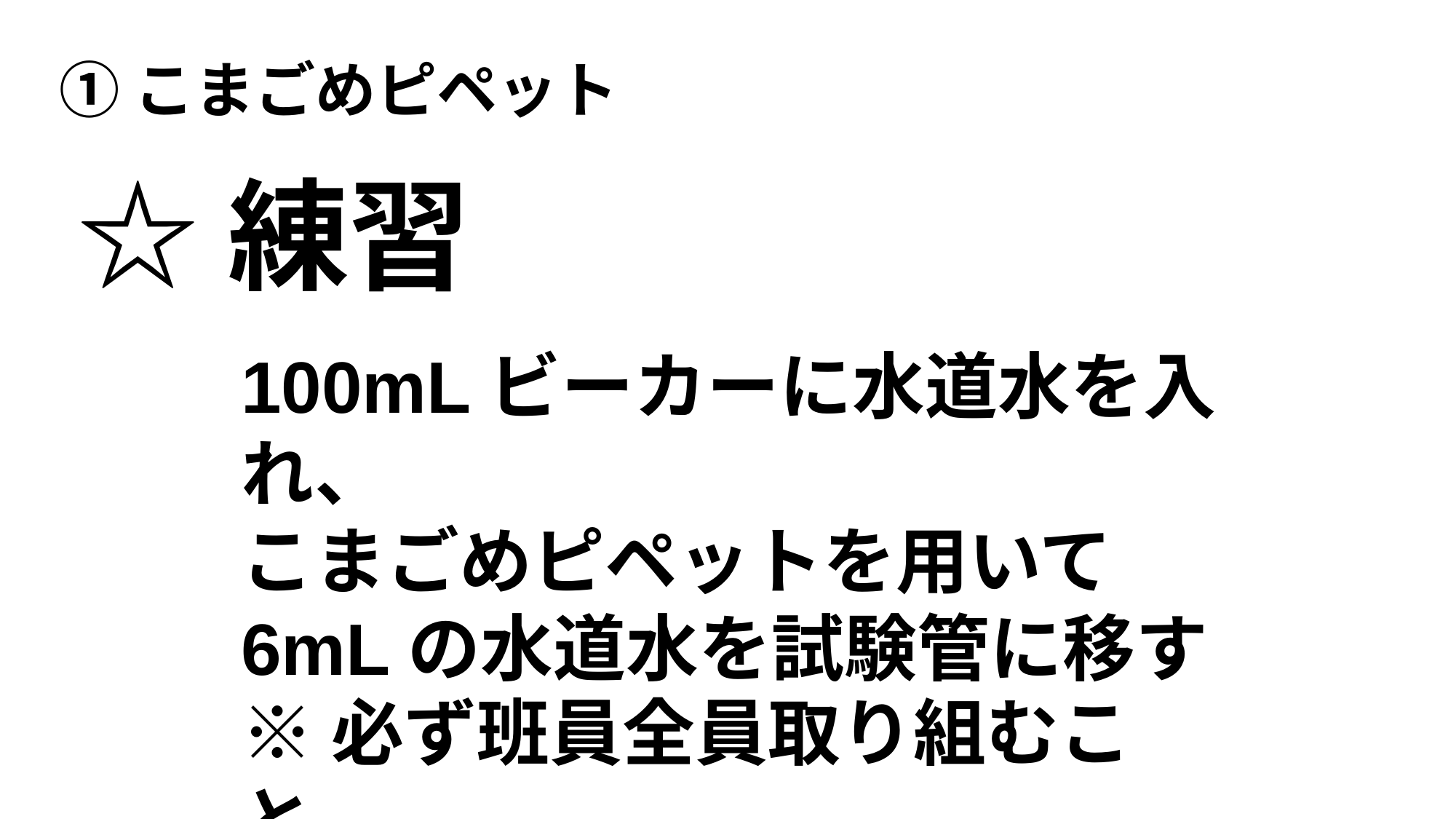

①こまごめピペット
☆練習
100mLビーカーに水道水を入れ、
こまごめピペットを用いて
6mLの水道水を試験管に移す
※必ず班員全員取り組むこと